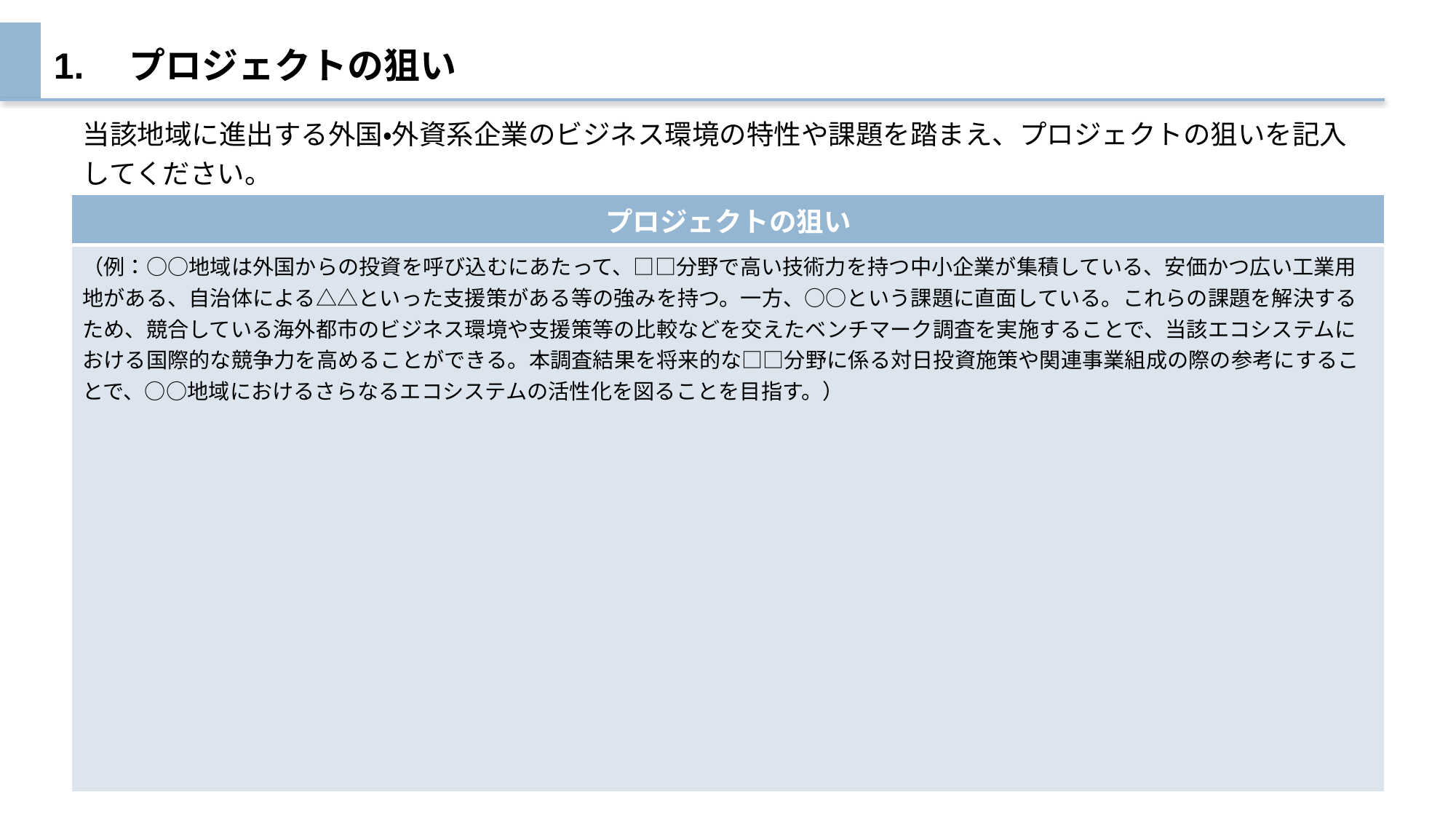

# 1.　プロジェクトの狙い
当該地域に進出する外国・外資系企業のビジネス環境の特性や課題を踏まえ、プロジェクトの狙いを記入してください。

| プロジェクトの狙い |
| --- |
| （例：○○地域は外国からの投資を呼び込むにあたって、□□分野で高い技術力を持つ中小企業が集積している、安価かつ広い工業用地がある、自治体による△△といった支援策がある等の強みを持つ。一方、○○という課題に直面している。これらの課題を解決するため、競合している海外都市のビジネス環境や支援策等の比較などを交えたベンチマーク調査を実施することで、当該エコシステムにおける国際的な競争力を高めることができる。本調査結果を将来的な□□分野に係る対日投資施策や関連事業組成の際の参考にすることで、○○地域におけるさらなるエコシステムの活性化を図ることを目指す。） |